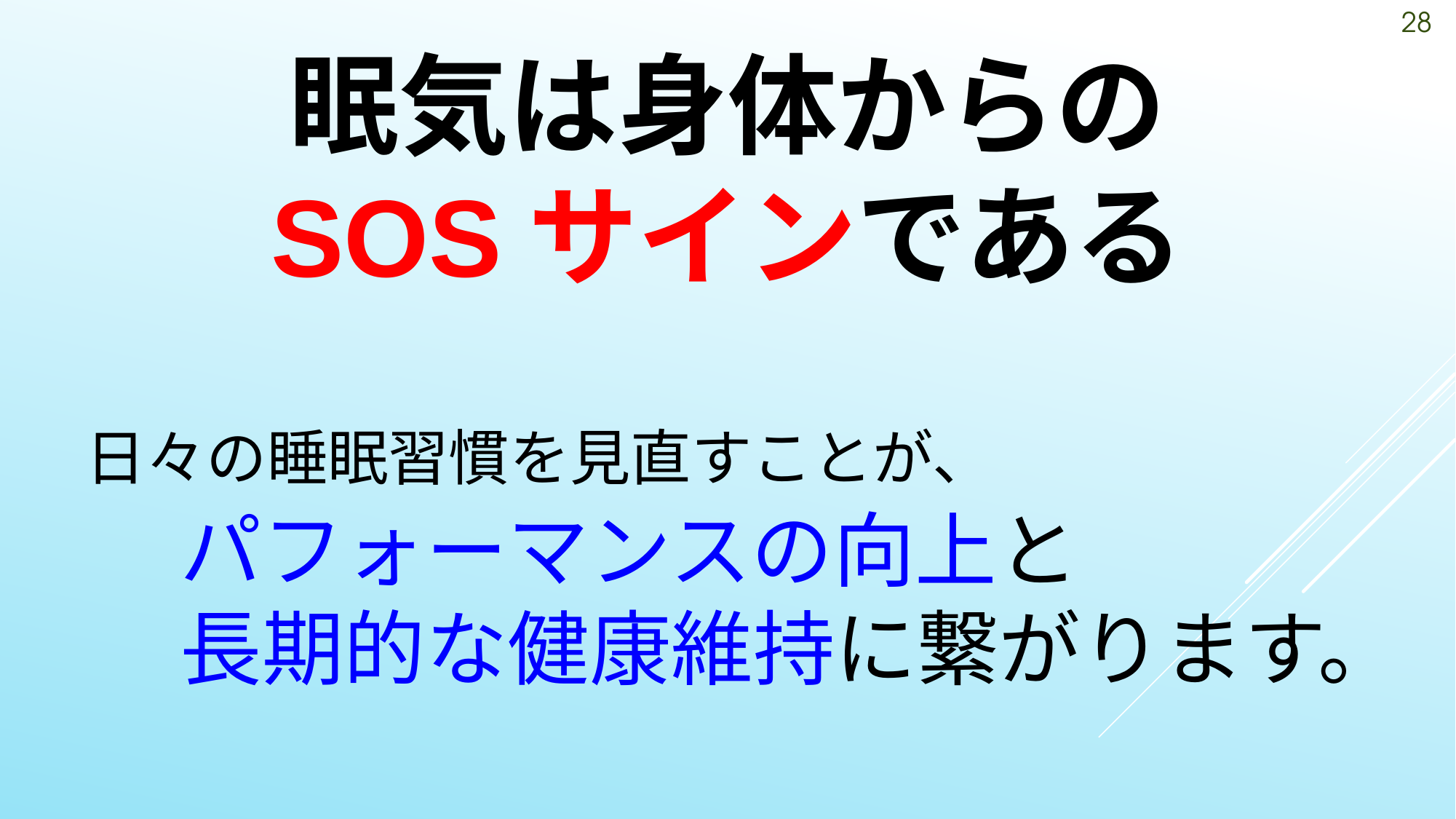

28
# 眠気は身体からの SOSサインである
日々の睡眠習慣を見直すことが、
パフォーマンスの向上と
長期的な健康維持に繋がります。